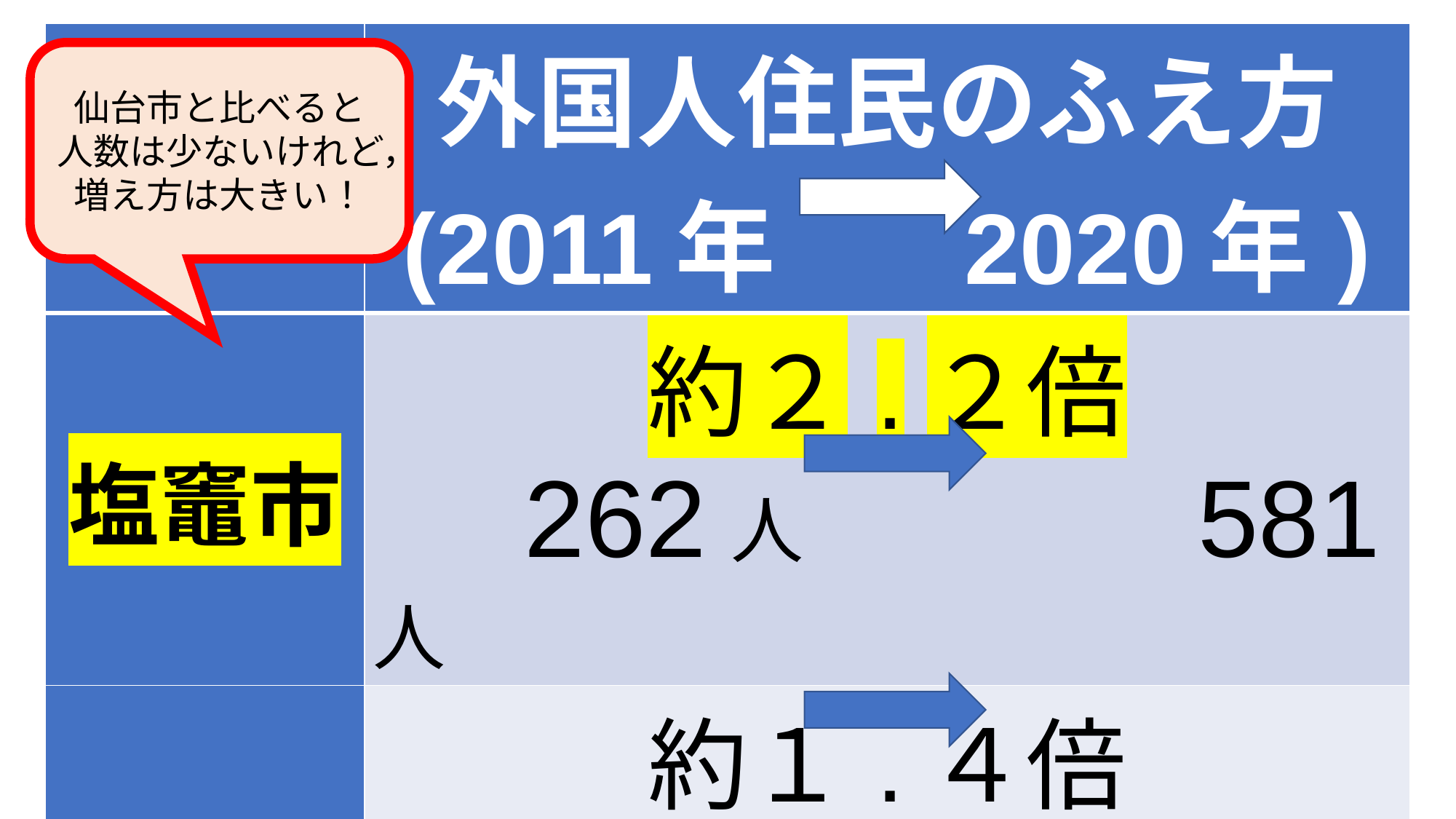

|  | 外国人住民のふえ方 (2011年 2020年) |
| --- | --- |
| 塩竈市 | 約２.２倍 262人　　　　 581人 |
| 仙台市 | 約１.４倍 10,044人　 　13,755人 |
仙台市と比べると
人数は少ないけれど，
増え方は大きい！